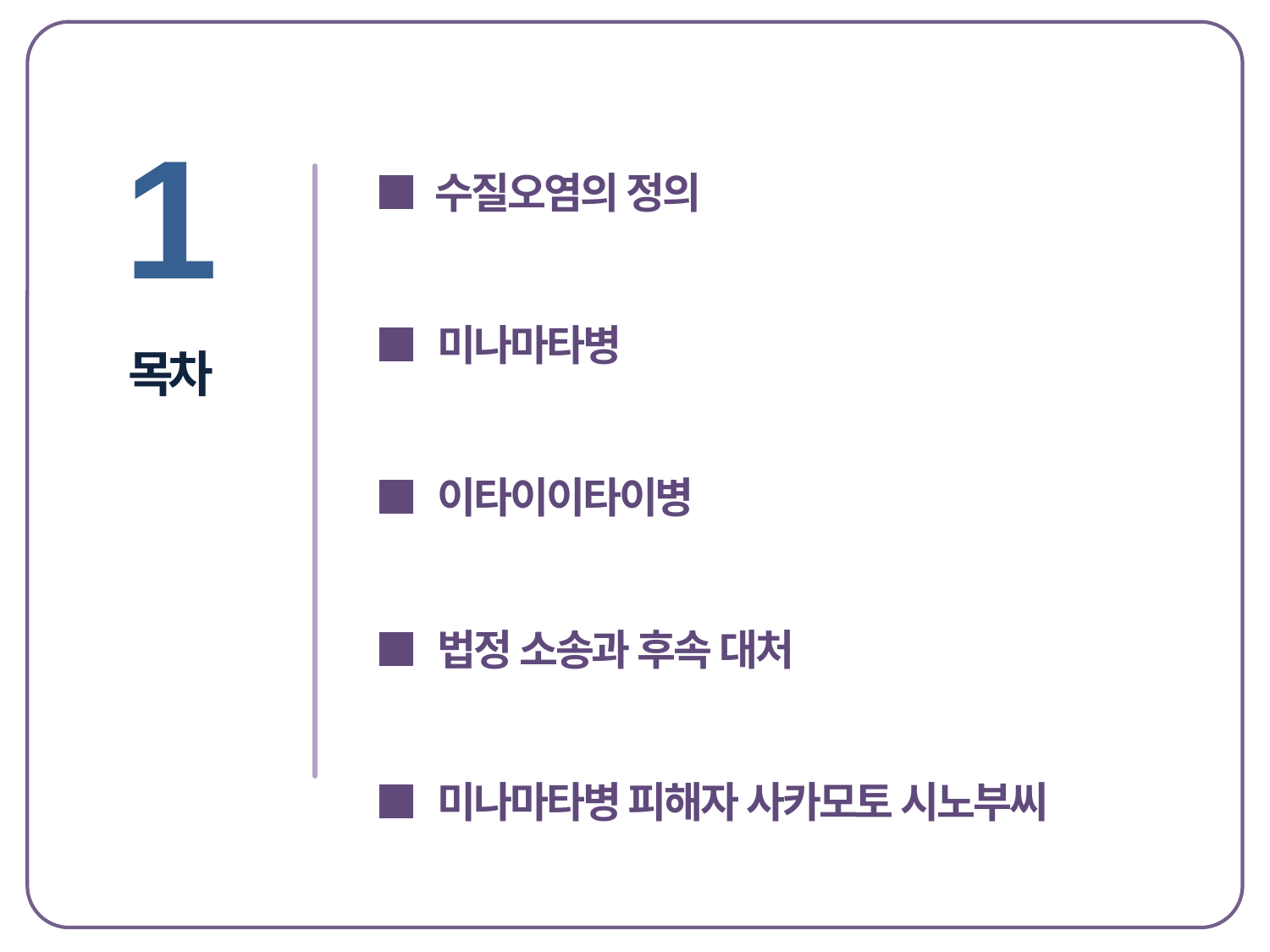

1
■ 수질오염의 정의

■ 미나마타병

■ 이타이이타이병

■ 법정 소송과 후속 대처

■ 미나마타병 피해자 사카모토 시노부씨
목차